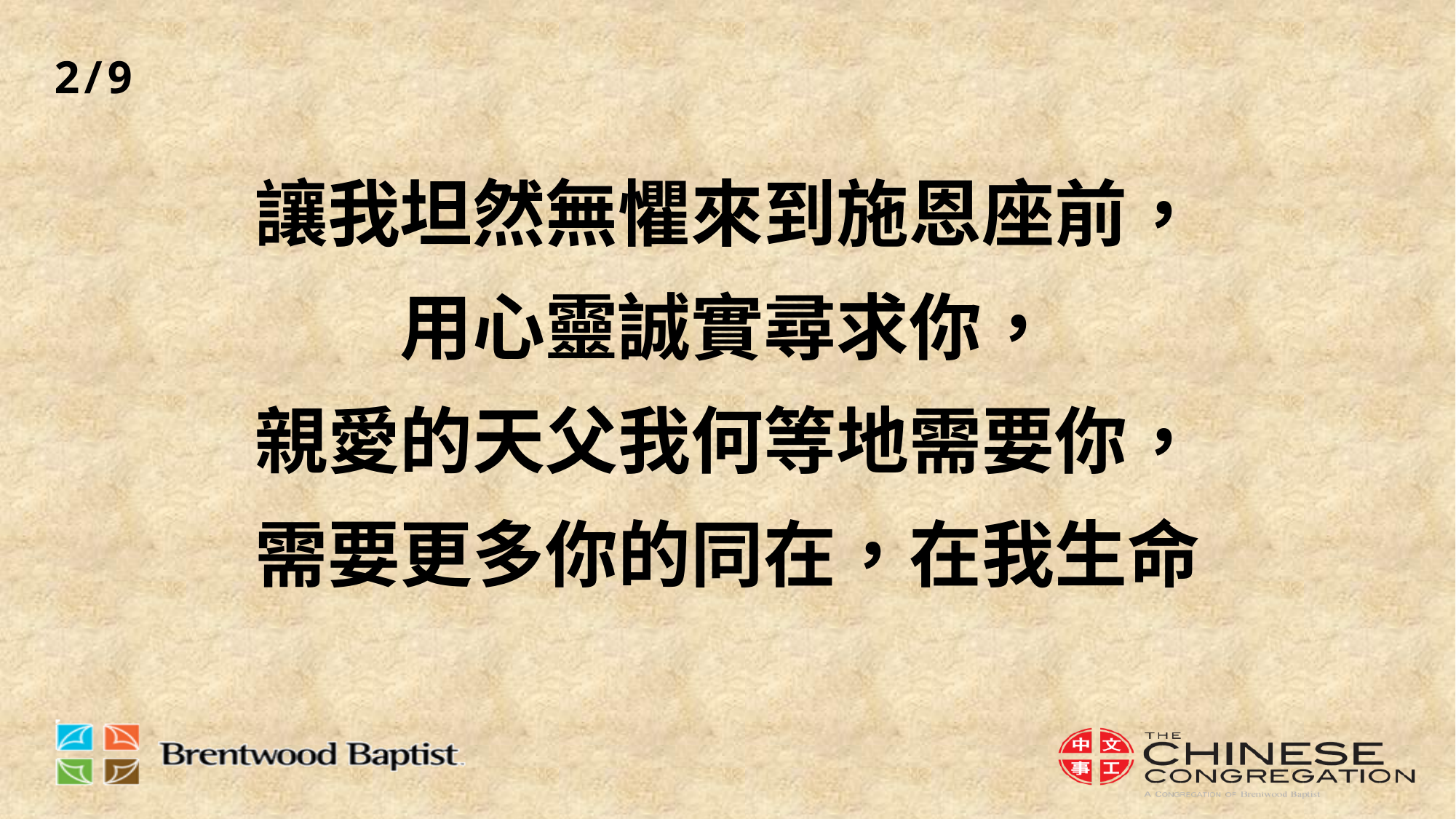

2/9
# 讓我坦然無懼來到施恩座前， 用心靈誠實尋求你， 親愛的天父我何等地需要你， 需要更多你的同在，在我生命